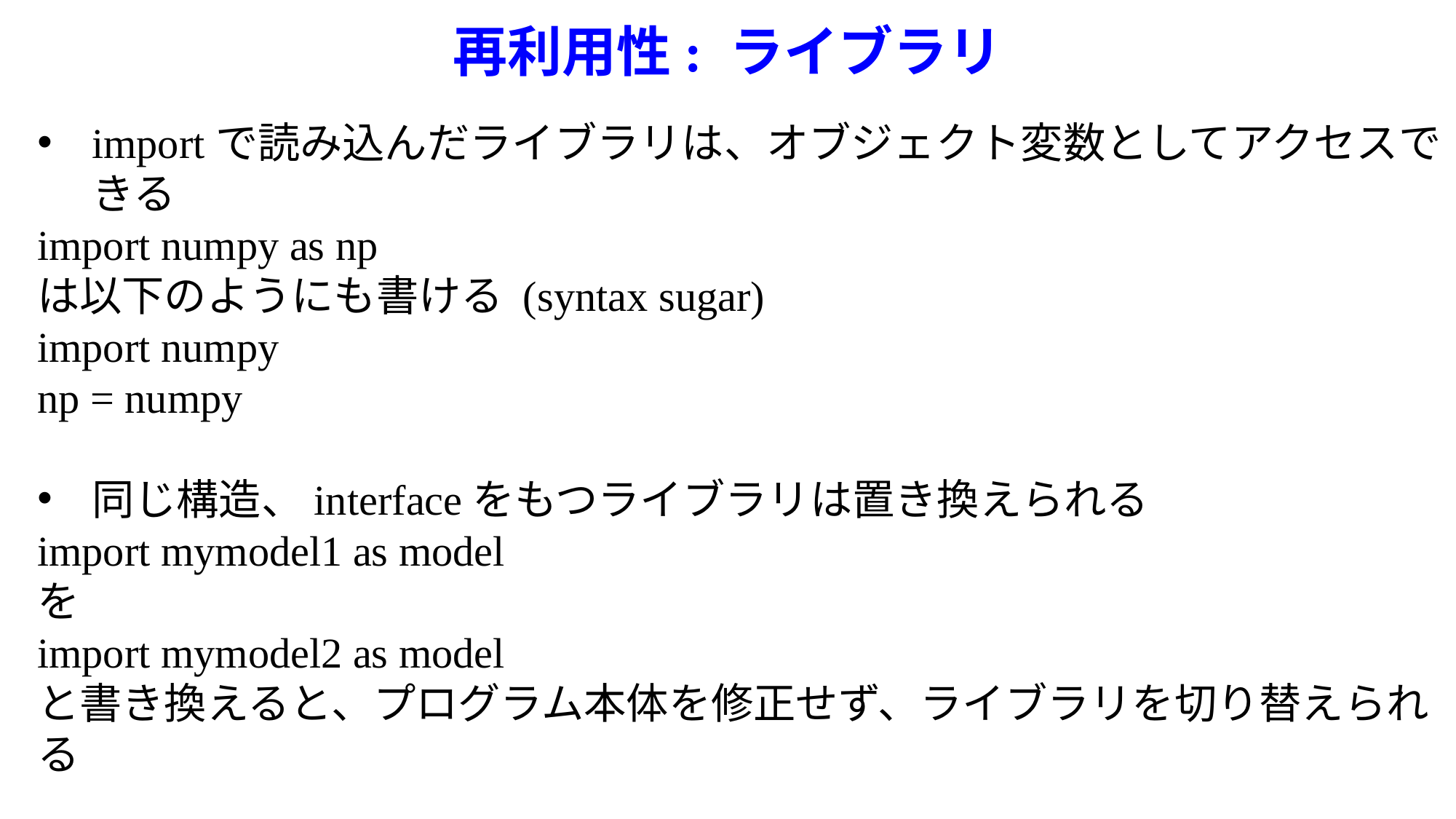

# 再利用性: ライブラリ
importで読み込んだライブラリは、オブジェクト変数としてアクセスできる
import numpy as np
は以下のようにも書ける (syntax sugar)
import numpy
np = numpy

同じ構造、interfaceをもつライブラリは置き換えられる
import mymodel1 as model
を
import mymodel2 as model
と書き換えると、プログラム本体を修正せず、ライブラリを切り替えられる